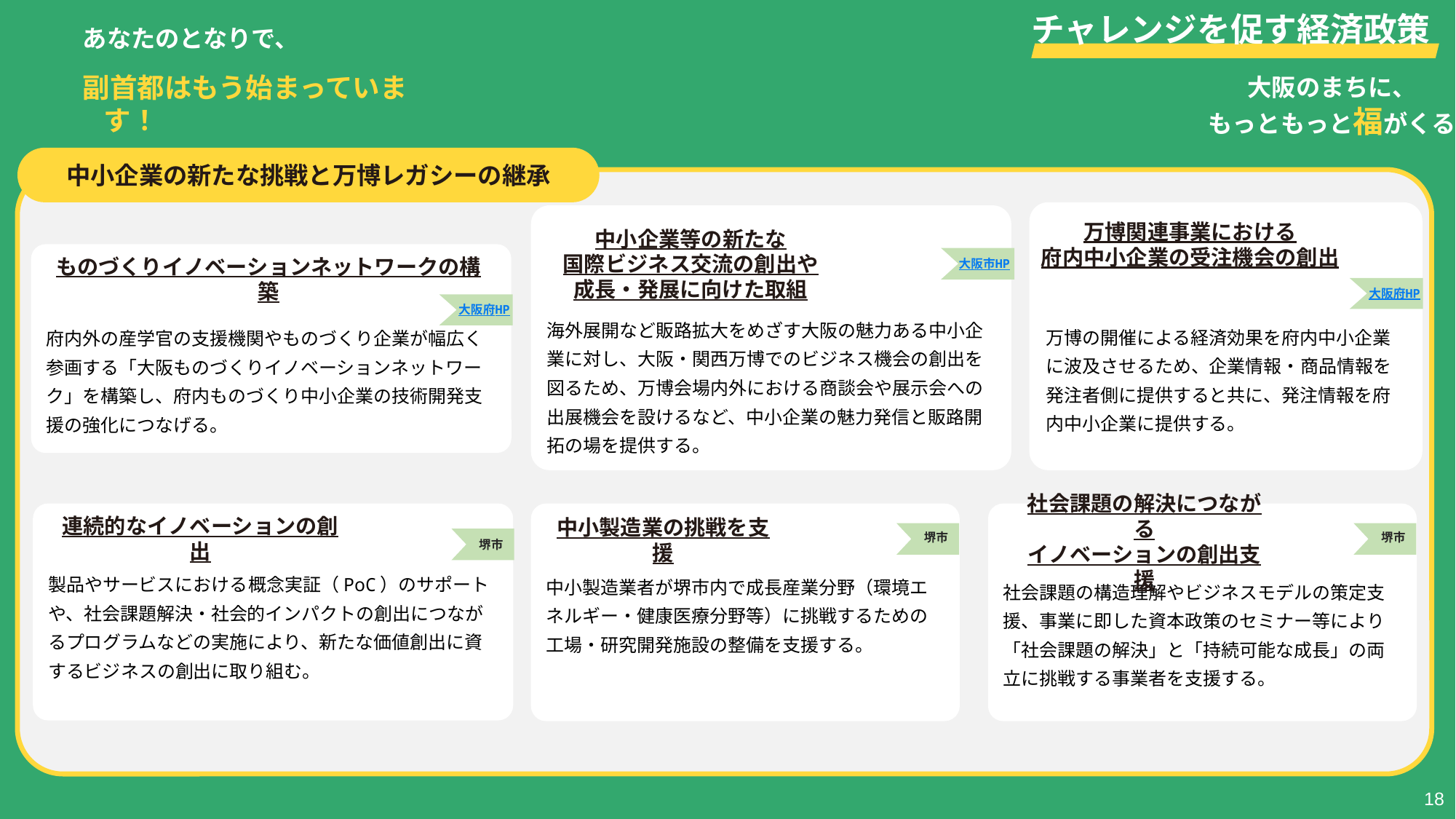

中小企業の新たな挑戦と万博レガシーの継承

万博関連事業における
府内中小企業の受注機会の創出
万博の開催による経済効果を府内中小企業に波及させるため、企業情報・商品情報を発注者側に提供すると共に、発注情報を府内中小企業に提供する。

海外展開など販路拡大をめざす大阪の魅力ある中小企業に対し、大阪・関西万博でのビジネス機会の創出を図るため、万博会場内外における商談会や展示会への出展機会を設けるなど、中小企業の魅力発信と販路開拓の場を提供する。
中小企業等の新たな
国際ビジネス交流の創出や
成長・発展に向けた取組
府内外の産学官の支援機関やものづくり企業が幅広く参画する「大阪ものづくりイノベーションネットワーク」を構築し、府内ものづくり中小企業の技術開発支援の強化につなげる。

大阪市HP
ものづくりイノベーションネットワークの構築

大阪府HP

大阪府HP
社会課題の解決につながる
イノベーションの創出支援
製品やサービスにおける概念実証（PoC）のサポートや、社会課題解決・社会的インパクトの創出につながるプログラムなどの実施により、新たな価値創出に資するビジネスの創出に取り組む。
中小製造業者が堺市内で成長産業分野（環境エネルギー・健康医療分野等）に挑戦するための工場・研究開発施設の整備を支援する。
社会課題の構造理解やビジネスモデルの策定支援、事業に即した資本政策のセミナー等により「社会課題の解決」と「持続可能な成長」の両立に挑戦する事業者を支援する。
連続的なイノベーションの創出
中小製造業の挑戦を支援

堺市

堺市

堺市
18